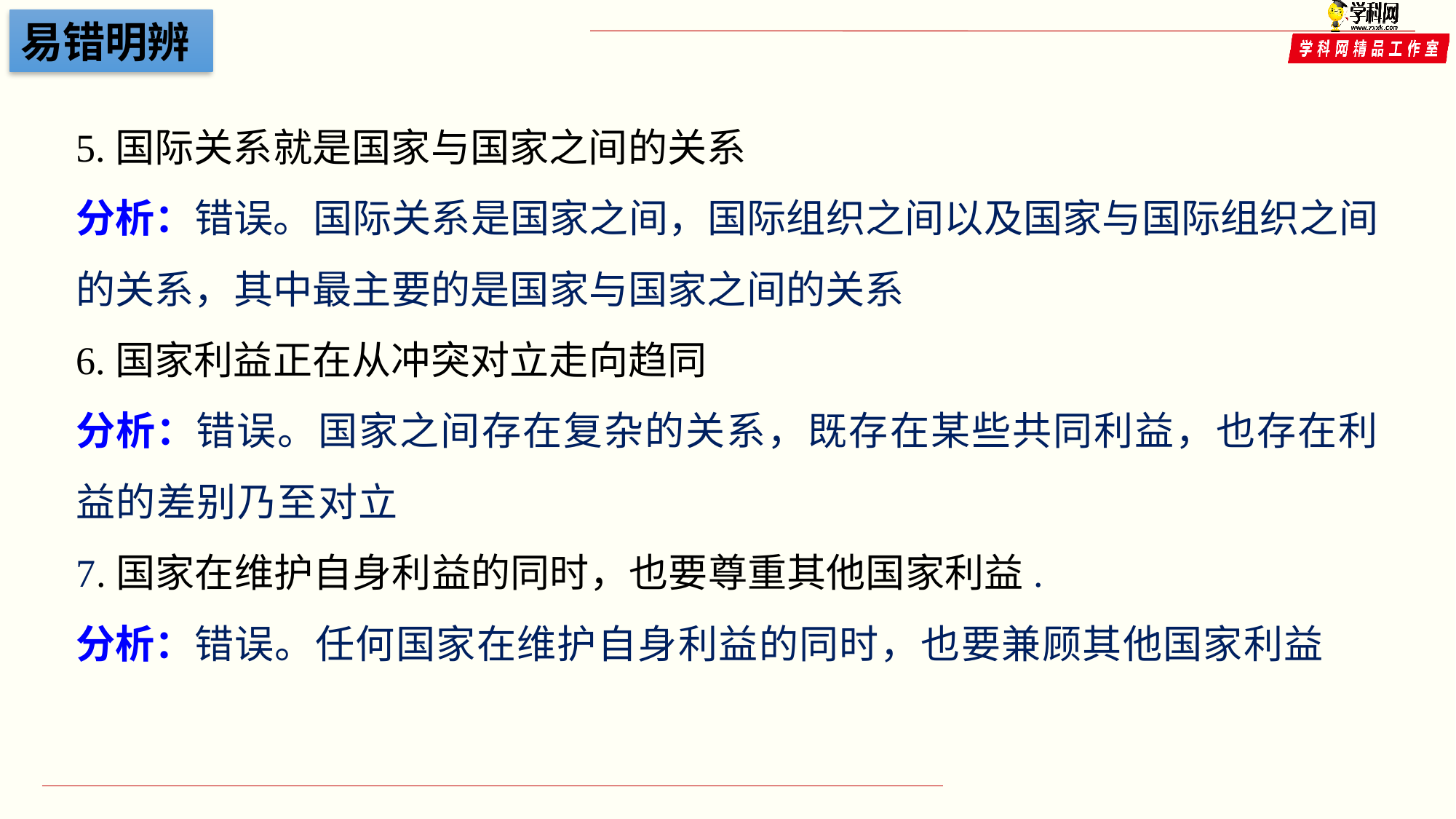

易错明辨
5.国际关系就是国家与国家之间的关系
分析：错误。国际关系是国家之间，国际组织之间以及国家与国际组织之间的关系，其中最主要的是国家与国家之间的关系
6.国家利益正在从冲突对立走向趋同
分析：错误。国家之间存在复杂的关系，既存在某些共同利益，也存在利益的差别乃至对立
7.国家在维护自身利益的同时，也要尊重其他国家利益.
分析：错误。任何国家在维护自身利益的同时，也要兼顾其他国家利益